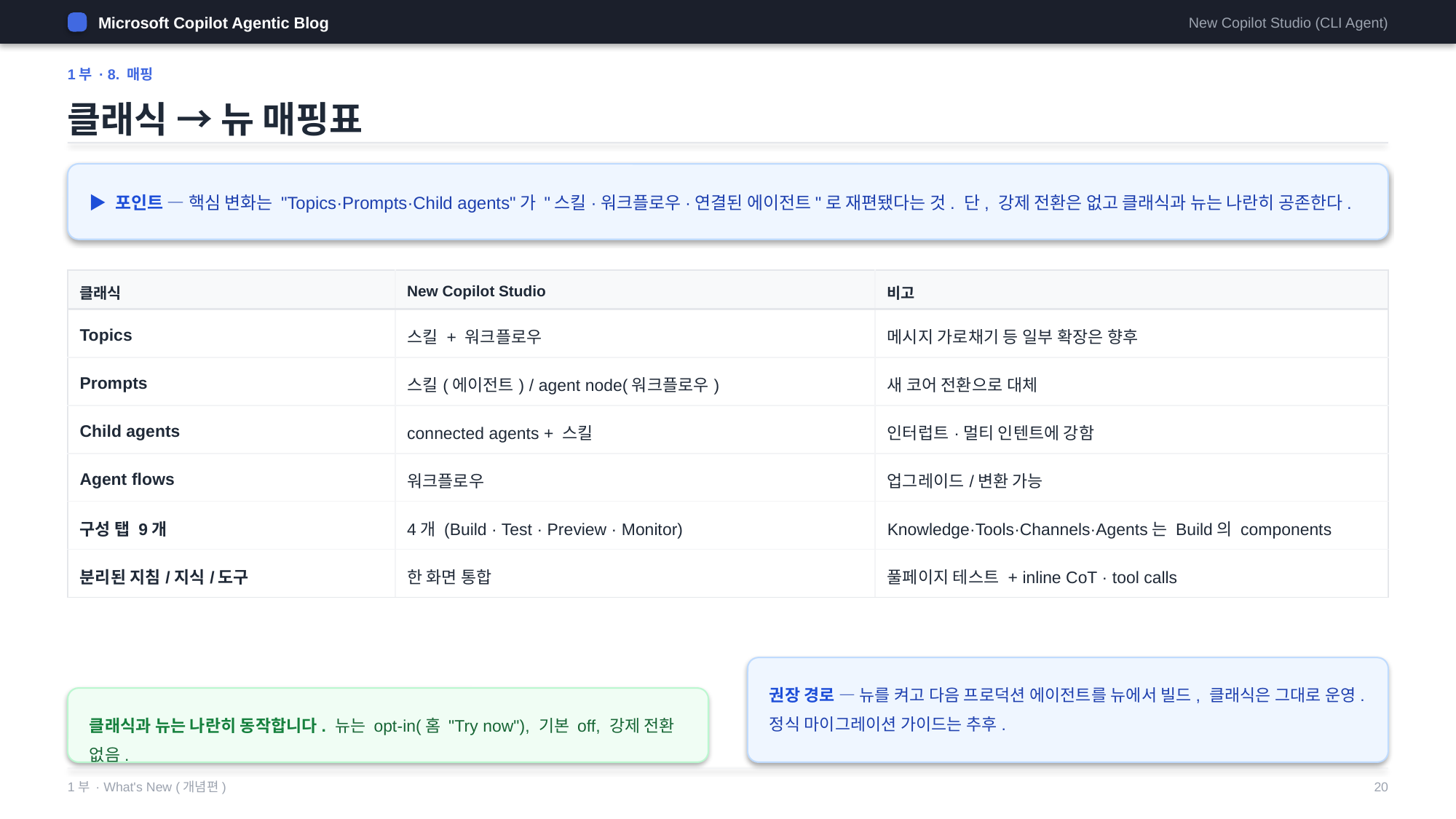

Microsoft Copilot Agentic Blog
New Copilot Studio (CLI Agent)

1부 · 8. 매핑
클래식 → 뉴 매핑표

▶ 포인트 — 핵심 변화는 "Topics·Prompts·Child agents"가 "스킬·워크플로우·연결된 에이전트"로 재편됐다는 것. 단, 강제 전환은 없고 클래식과 뉴는 나란히 공존한다.
| 클래식 | New Copilot Studio | 비고 |
| --- | --- | --- |
| Topics | 스킬 + 워크플로우 | 메시지 가로채기 등 일부 확장은 향후 |
| Prompts | 스킬(에이전트) / agent node(워크플로우) | 새 코어 전환으로 대체 |
| Child agents | connected agents + 스킬 | 인터럽트·멀티 인텐트에 강함 |
| Agent flows | 워크플로우 | 업그레이드/변환 가능 |
| 구성 탭 9개 | 4개 (Build · Test · Preview · Monitor) | Knowledge·Tools·Channels·Agents는 Build의 components |
| 분리된 지침/지식/도구 | 한 화면 통합 | 풀페이지 테스트 + inline CoT · tool calls |

권장 경로 — 뉴를 켜고 다음 프로덕션 에이전트를 뉴에서 빌드, 클래식은 그대로 운영. 정식 마이그레이션 가이드는 추후.

클래식과 뉴는 나란히 동작합니다. 뉴는 opt-in(홈 "Try now"), 기본 off, 강제 전환 없음.

1부 · What's New (개념편)
20